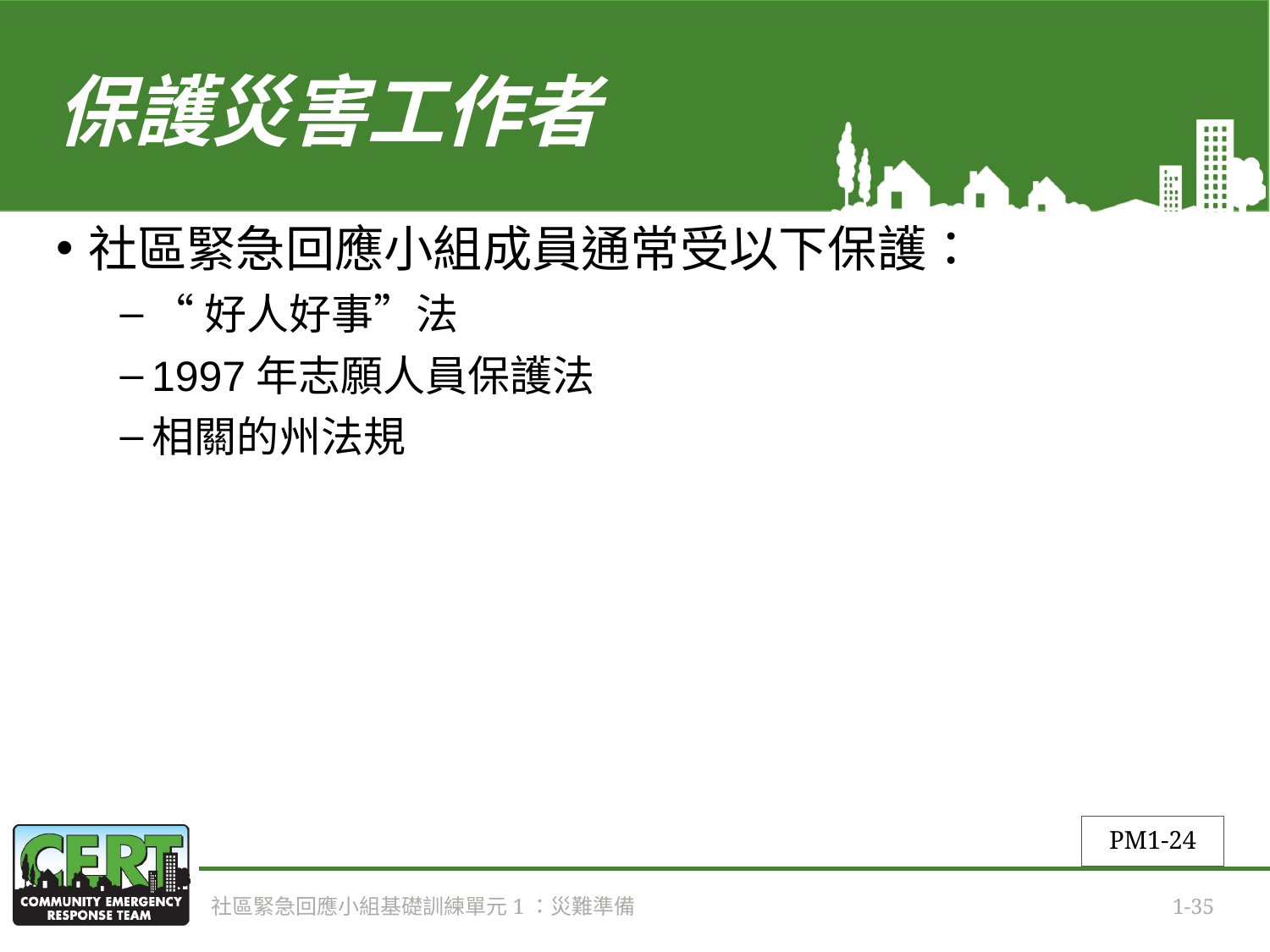

# 保護災害工作者
社區緊急回應小組成員通常受以下保護：
“好人好事”法
1997年志願人員保護法
相關的州法規

PM1-24
社區緊急回應小組基礎訓練單元1：災難準備
1-35